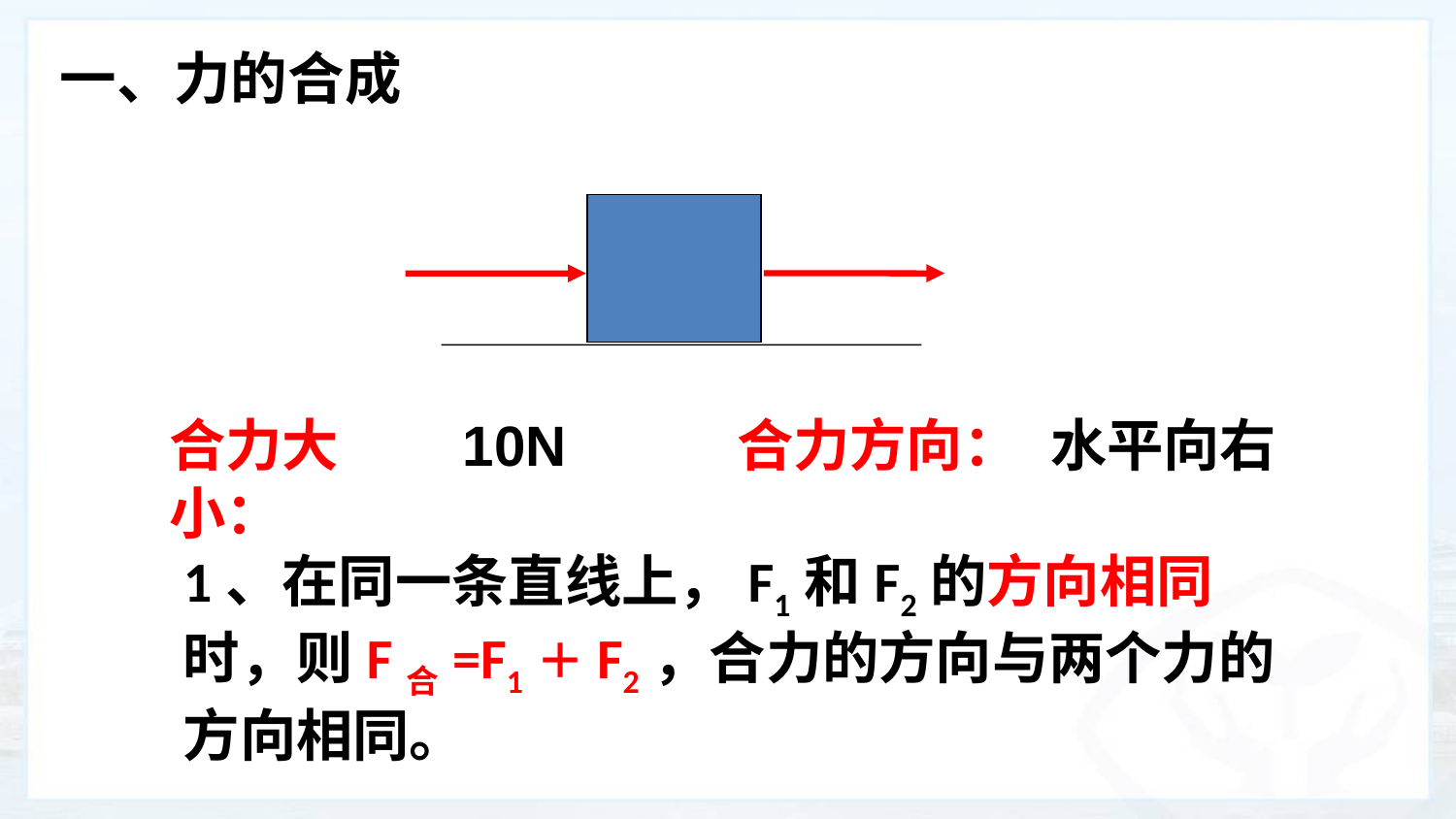

一、力的合成

5N

5N

合力大小：
10N
合力方向：
水平向右
1、在同一条直线上，F1和F2的方向相同时，则F合=F1＋F2，合力的方向与两个力的方向相同。